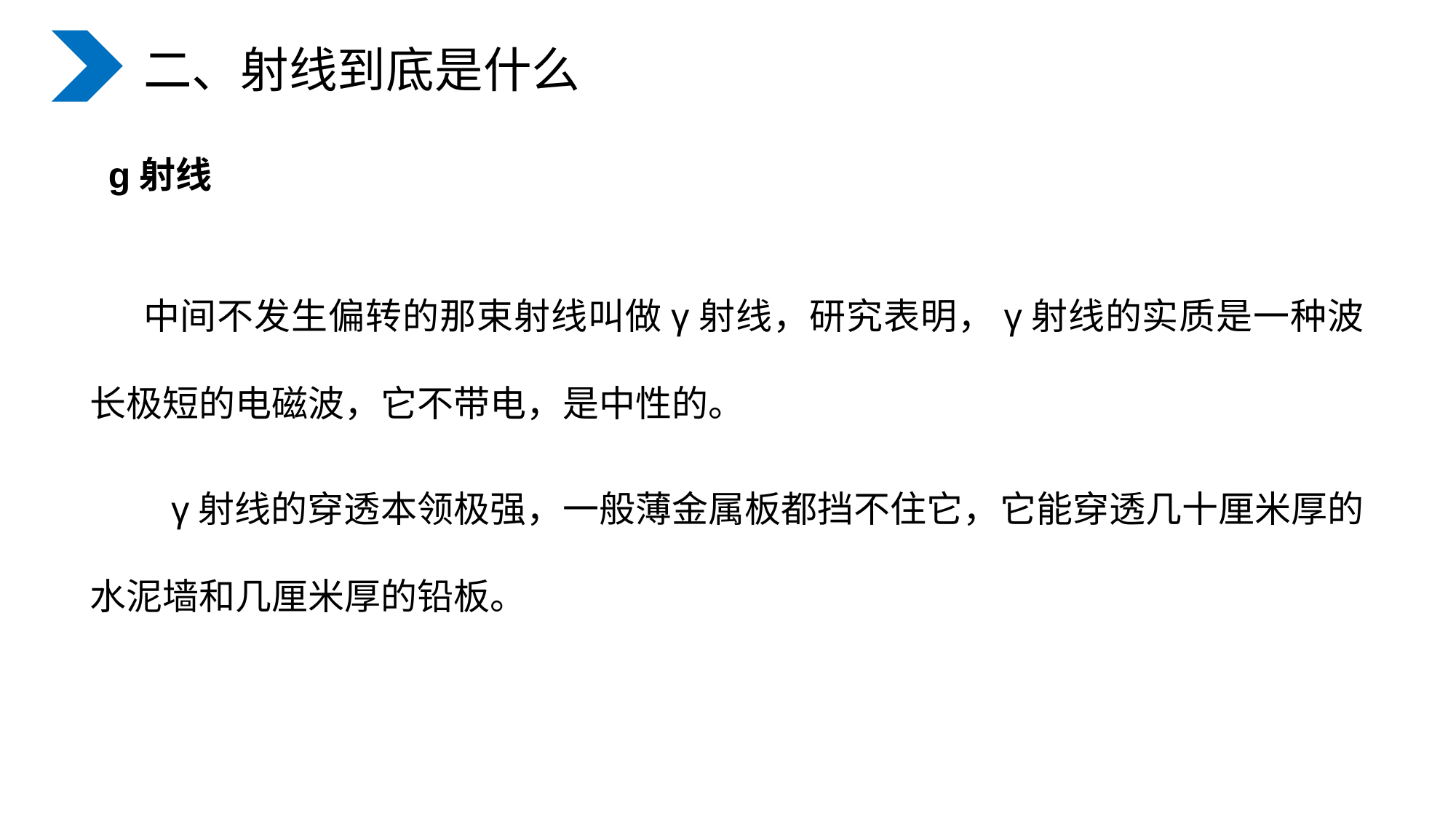

二、射线到底是什么
g射线
     中间不发生偏转的那束射线叫做γ射线，研究表明，γ射线的实质是一种波长极短的电磁波，它不带电，是中性的。
　　γ射线的穿透本领极强，一般薄金属板都挡不住它，它能穿透几十厘米厚的水泥墙和几厘米厚的铅板。